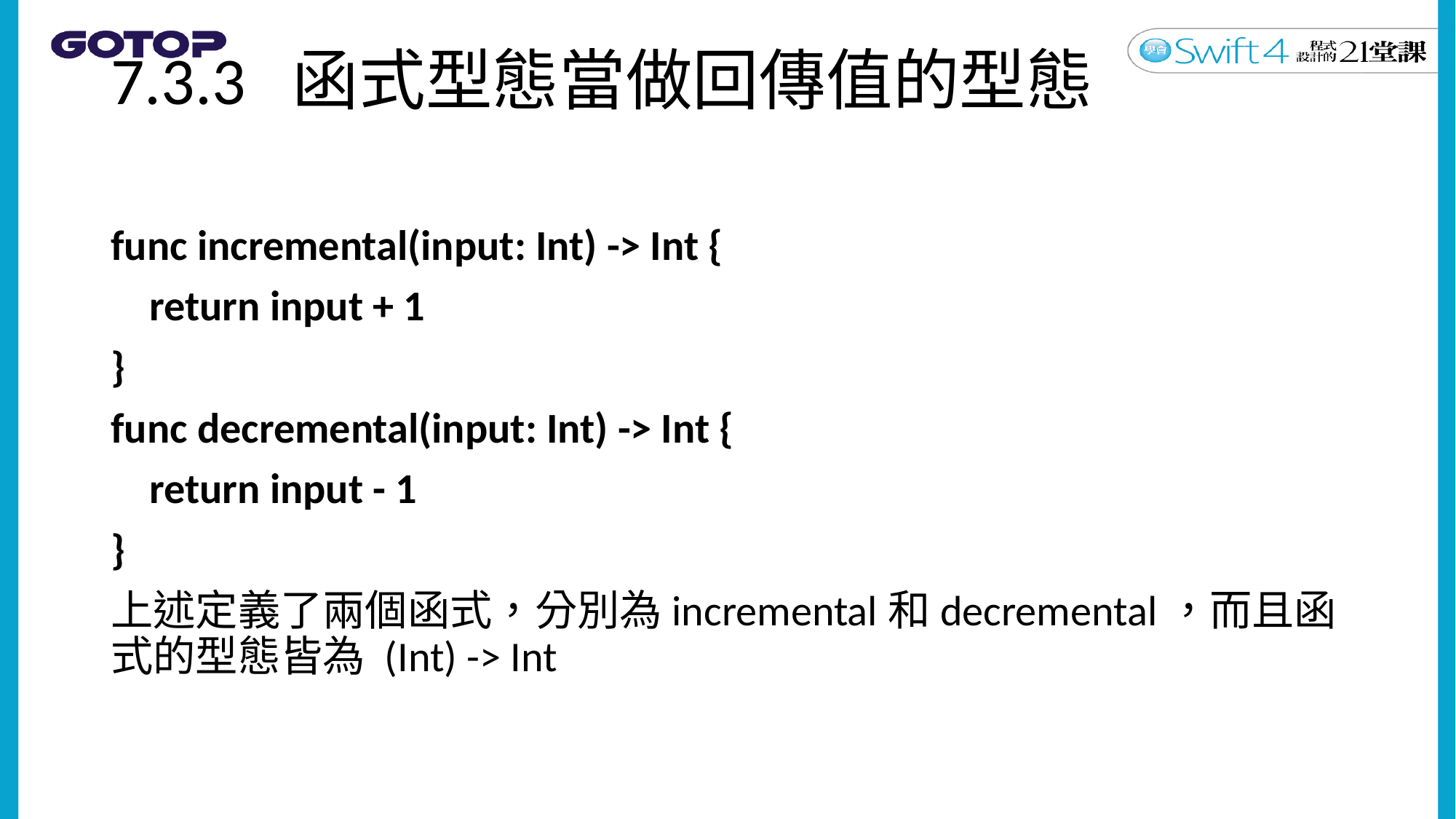

# 7.3.3  函式型態當做回傳值的型態
func incremental(input: Int) -> Int {
    return input + 1
}
func decremental(input: Int) -> Int {
    return input - 1
}
上述定義了兩個函式，分別為incremental和decremental，而且函式的型態皆為 (Int) -> Int